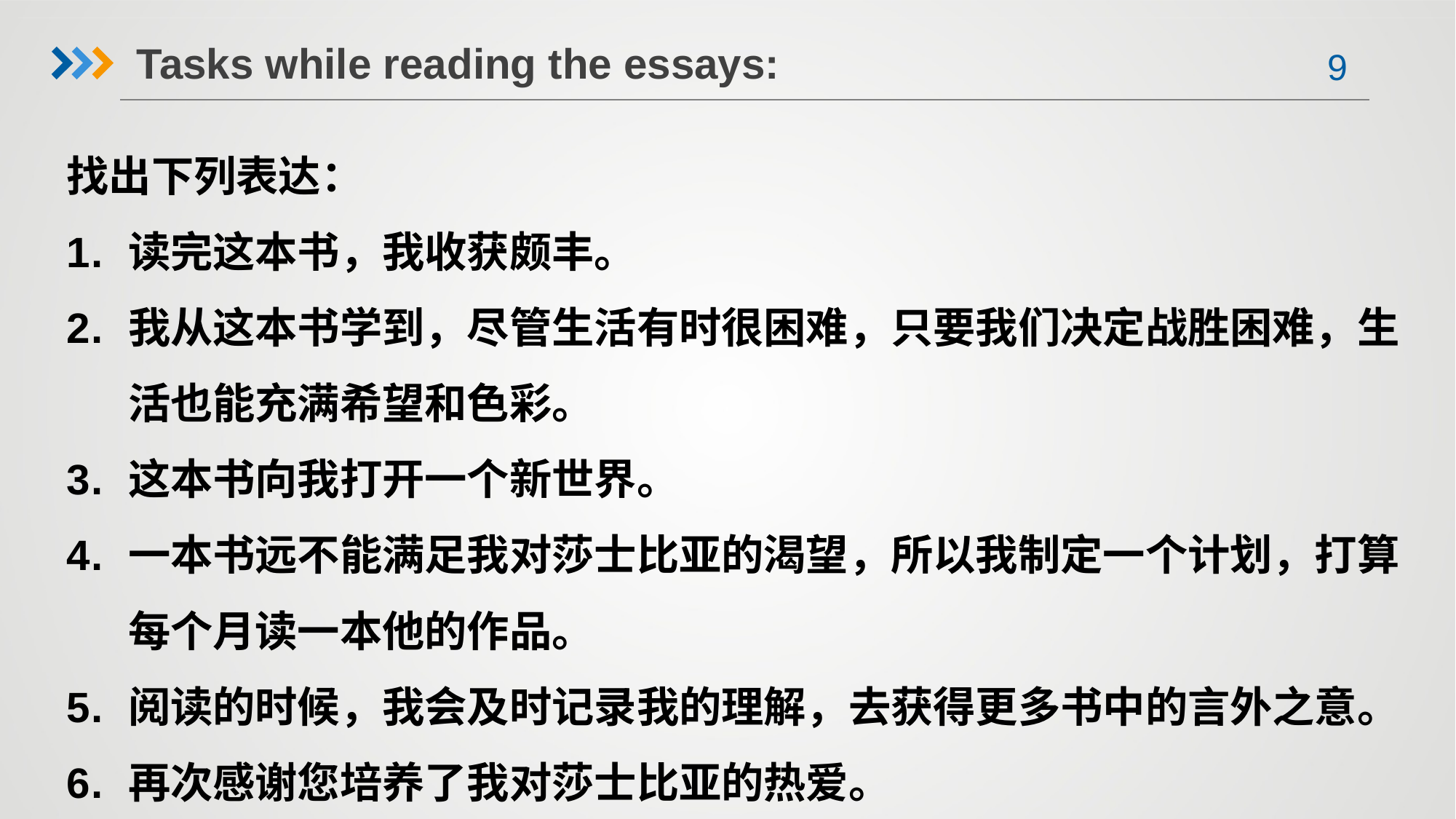

Tasks while reading the essays:
找出下列表达：
读完这本书，我收获颇丰。
我从这本书学到，尽管生活有时很困难，只要我们决定战胜困难，生活也能充满希望和色彩。
这本书向我打开一个新世界。
一本书远不能满足我对莎士比亚的渴望，所以我制定一个计划，打算每个月读一本他的作品。
阅读的时候，我会及时记录我的理解，去获得更多书中的言外之意。
再次感谢您培养了我对莎士比亚的热爱。